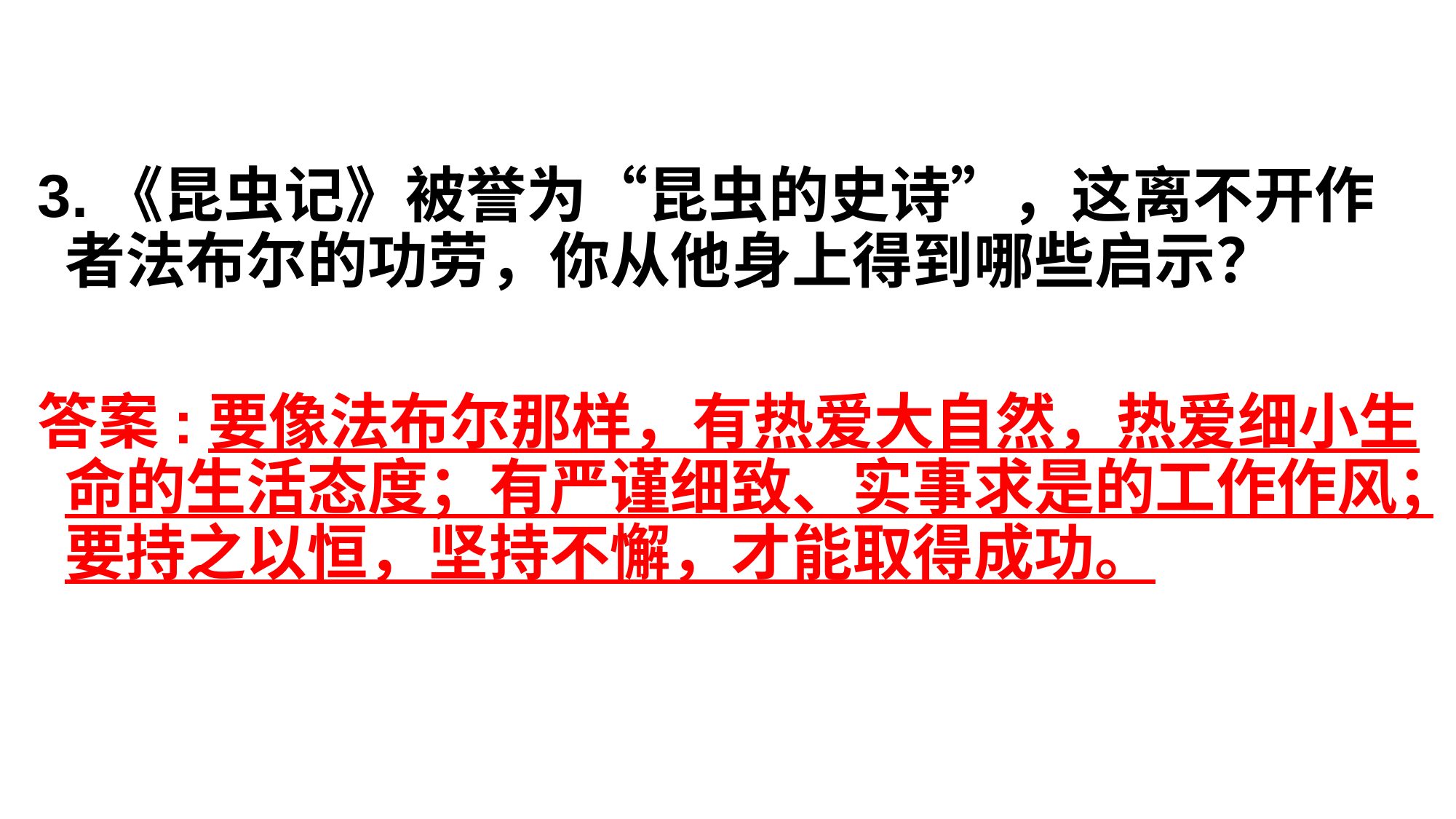

3.《昆虫记》被誉为“昆虫的史诗”，这离不开作者法布尔的功劳，你从他身上得到哪些启示？

答案:要像法布尔那样，有热爱大自然，热爱细小生命的生活态度；有严谨细致、实事求是的工作作风；要持之以恒，坚持不懈，才能取得成功。